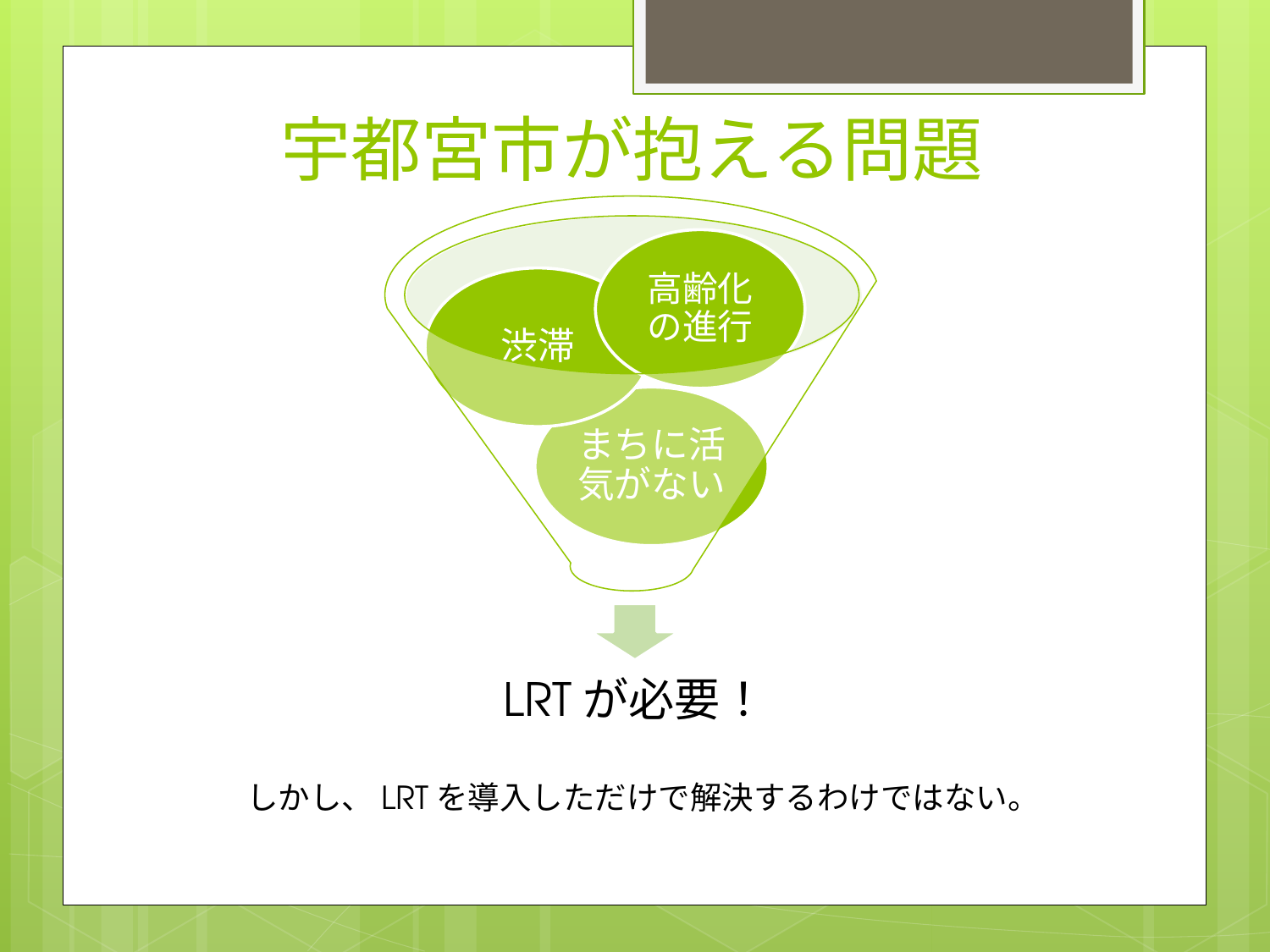

# 宇都宮市が抱える問題
LRTが必要！
まちに活気がない
渋滞
高齢化の進行
しかし、LRTを導入しただけで解決するわけではない。